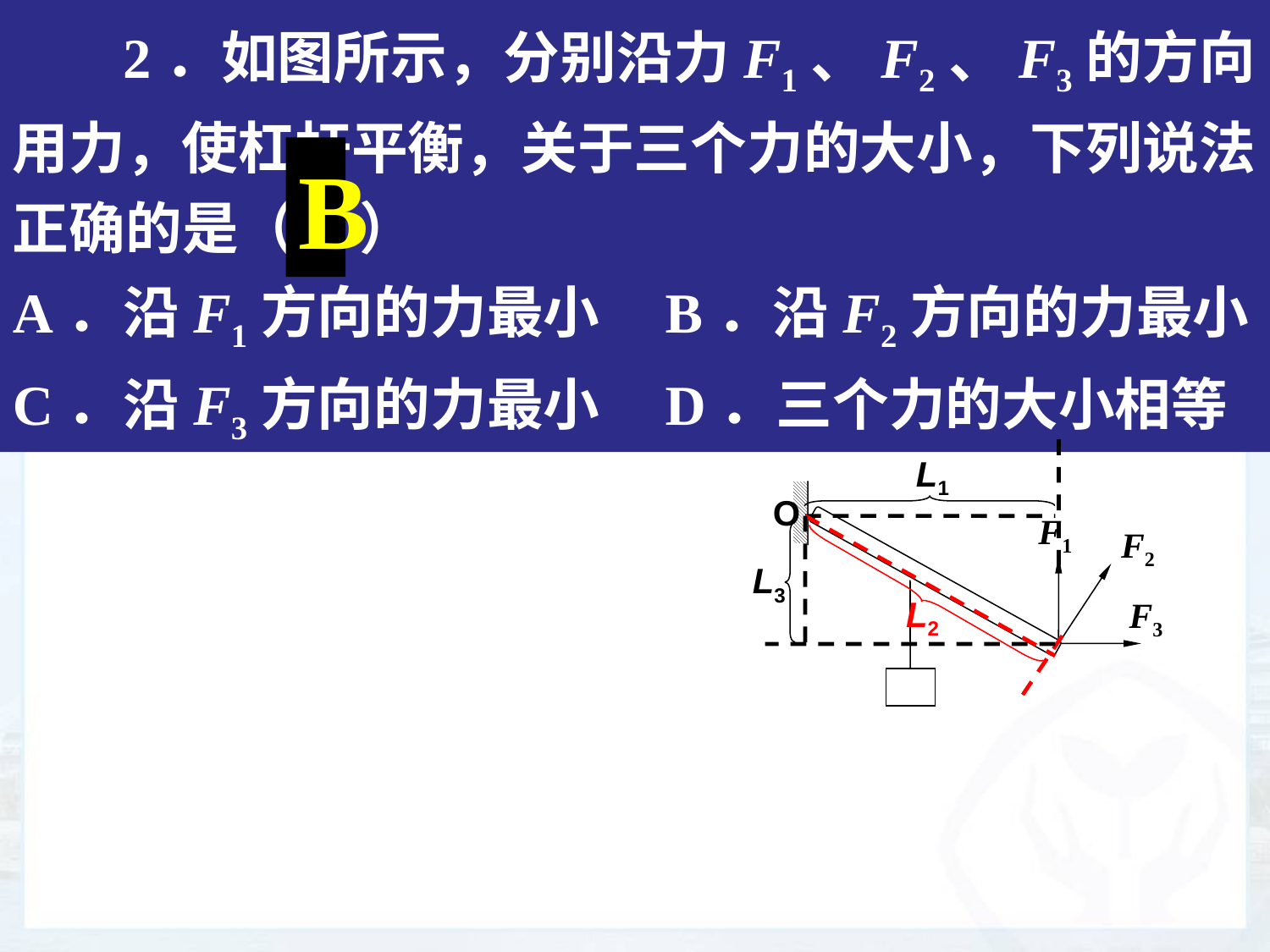

2．如图所示，分别沿力F1、F2、F3的方向用力，使杠杆平衡，关于三个力的大小，下列说法正确的是（     ）
A．沿F1方向的力最小    B．沿F2方向的力最小
C．沿F3方向的力最小    D．三个力的大小相等
B

L1

F1
F2

O

L3
L2

F3